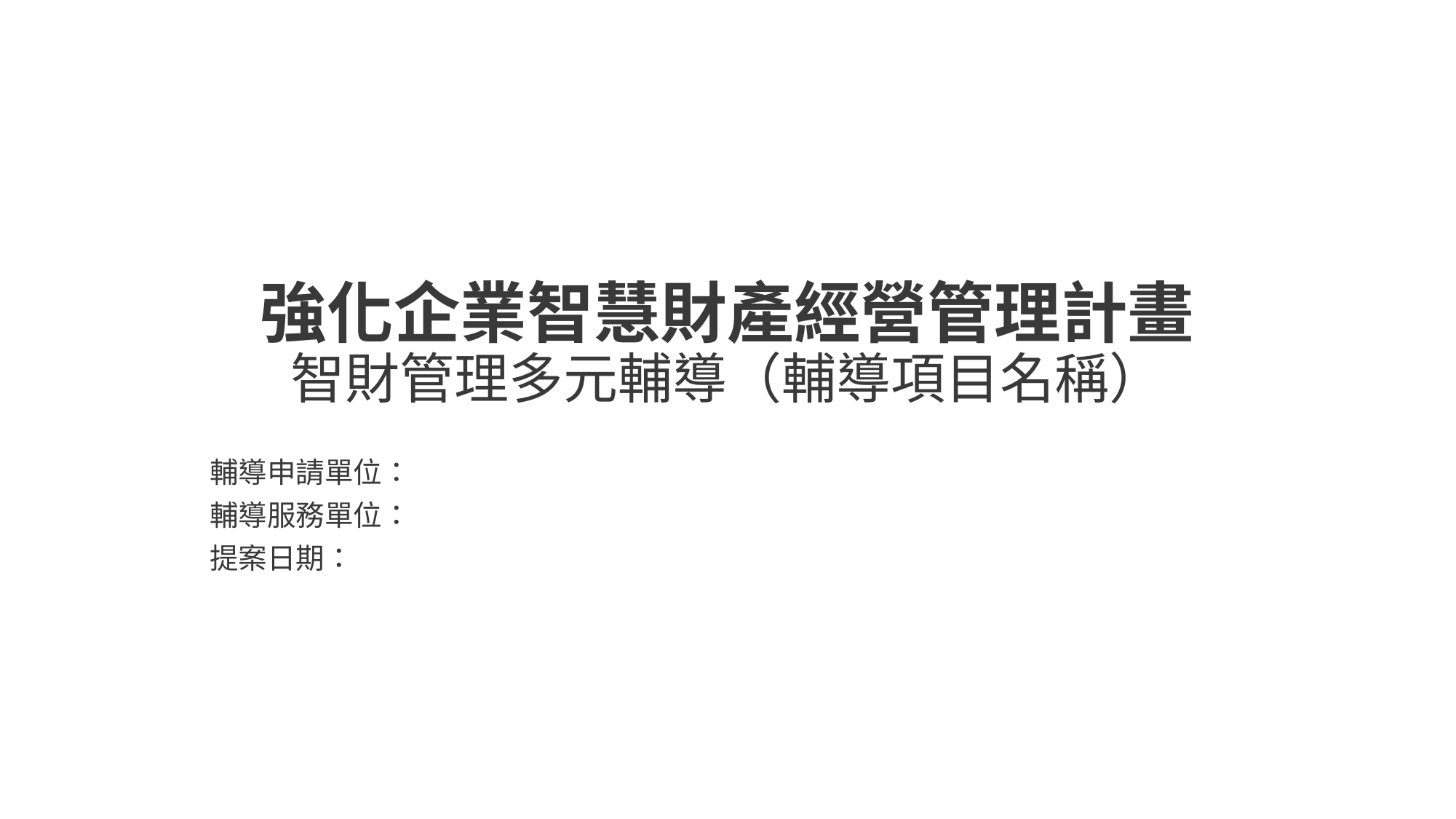

# 強化企業智慧財產經營管理計畫 智財管理多元輔導（輔導項目名稱）
輔導申請單位：
輔導服務單位：
提案日期：